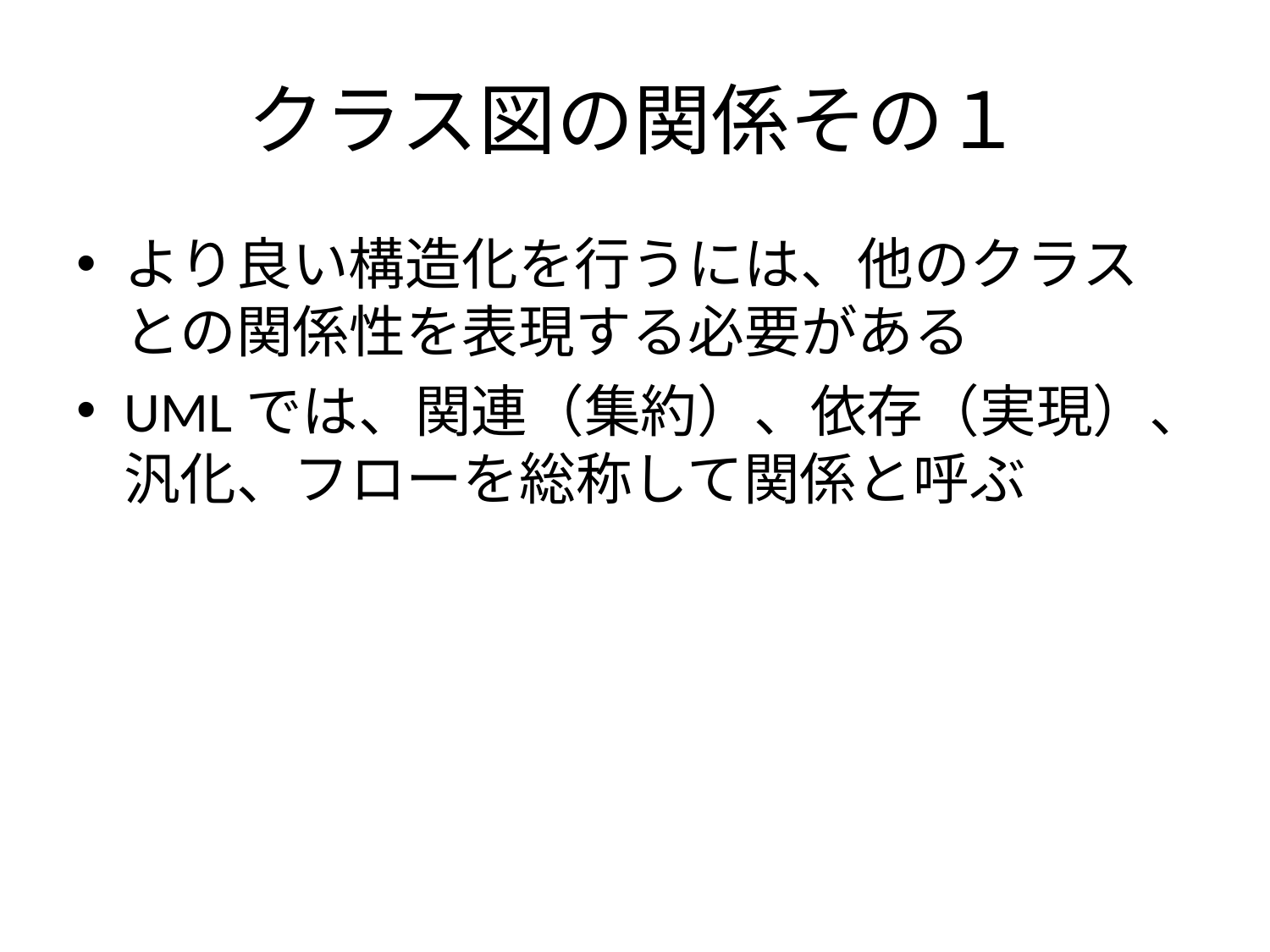

# クラス図の関係その１
より良い構造化を行うには、他のクラスとの関係性を表現する必要がある
UMLでは、関連（集約）、依存（実現）、汎化、フローを総称して関係と呼ぶ